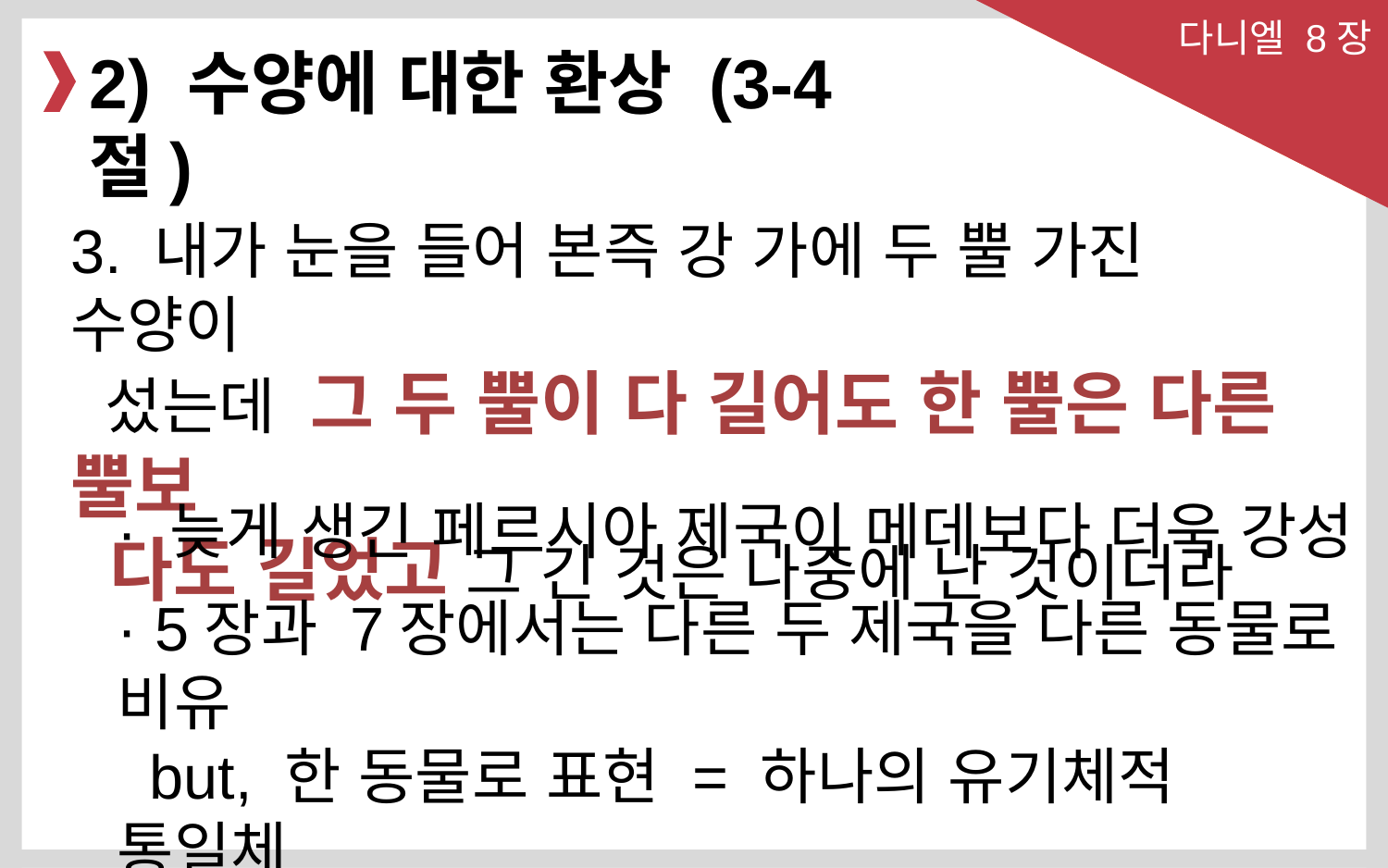

다니엘 8장
2) 수양에 대한 환상 (3-4절)

3. 내가 눈을 들어 본즉 강 가에 두 뿔 가진 수양이
  섰는데  그 두 뿔이 다 길어도 한 뿔은 다른 뿔보
  다도 길었고 그 긴 것은 나중에 난 것이더라
· 늦게 생긴 페르시아 제국이 메데보다 더욱 강성
· 5장과 7장에서는 다른 두 제국을 다른 동물로 비유
 but, 한 동물로 표현 = 하나의 유기체적 통일체